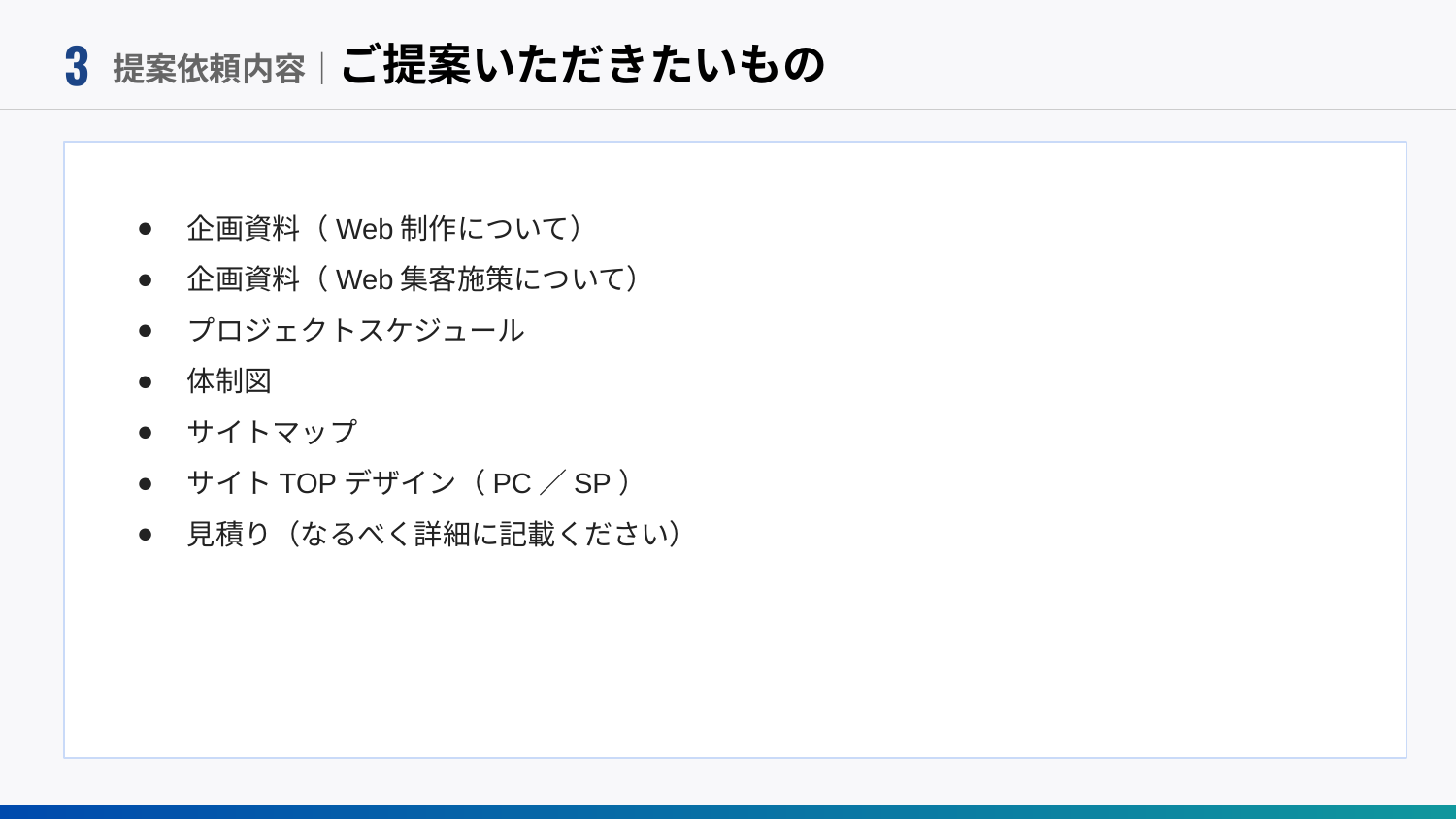

# 3
提案依頼内容｜ご提案いただきたいもの

企画資料（Web制作について）
企画資料（Web集客施策について）
プロジェクトスケジュール
体制図
サイトマップ
サイトTOPデザイン（PC／SP）
見積り（なるべく詳細に記載ください）